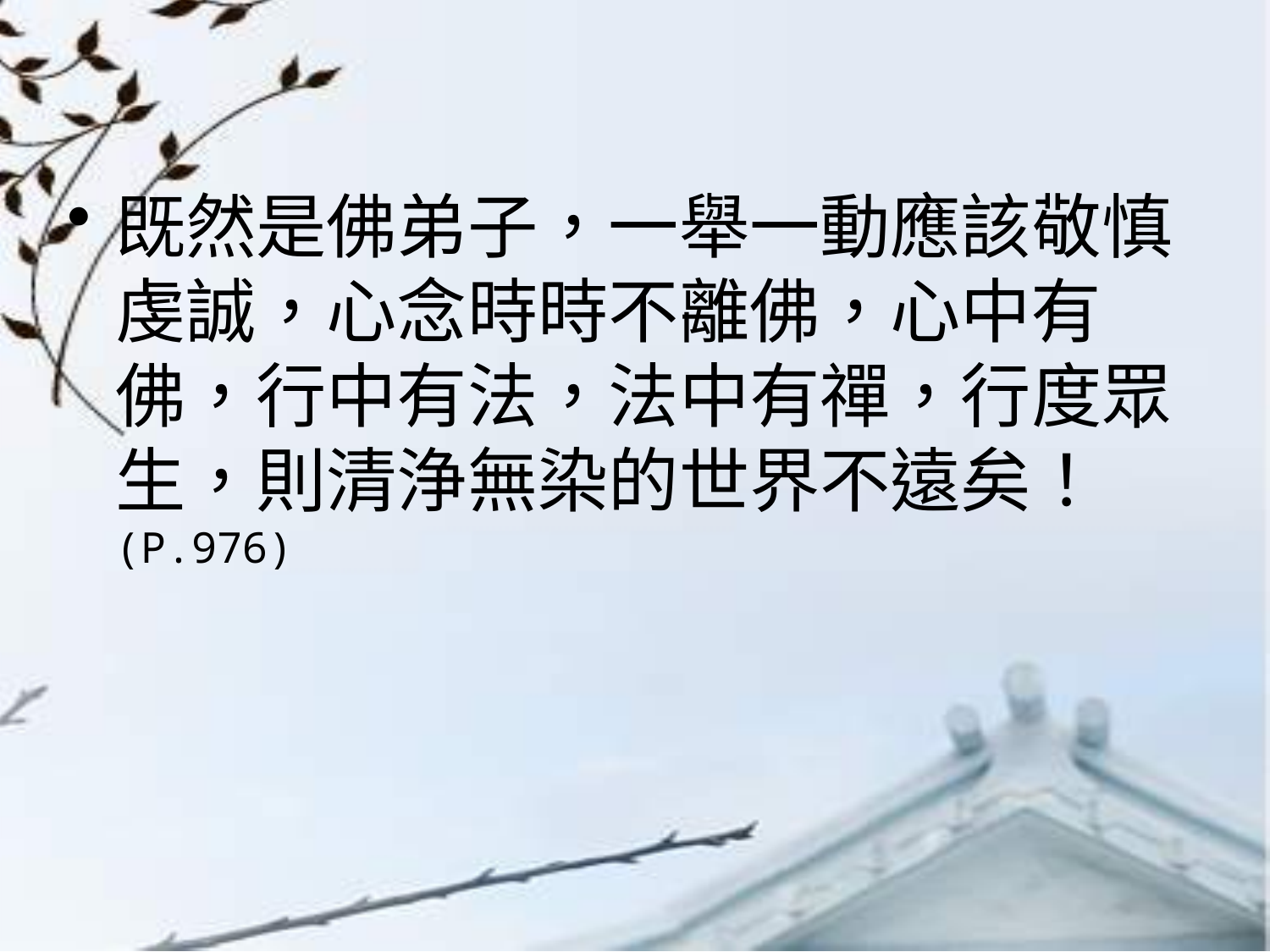

既然是佛弟子，一舉一動應該敬慎虔誠，心念時時不離佛，心中有佛，行中有法，法中有禪，行度眾生，則清浄無染的世界不遠矣！(P.976)